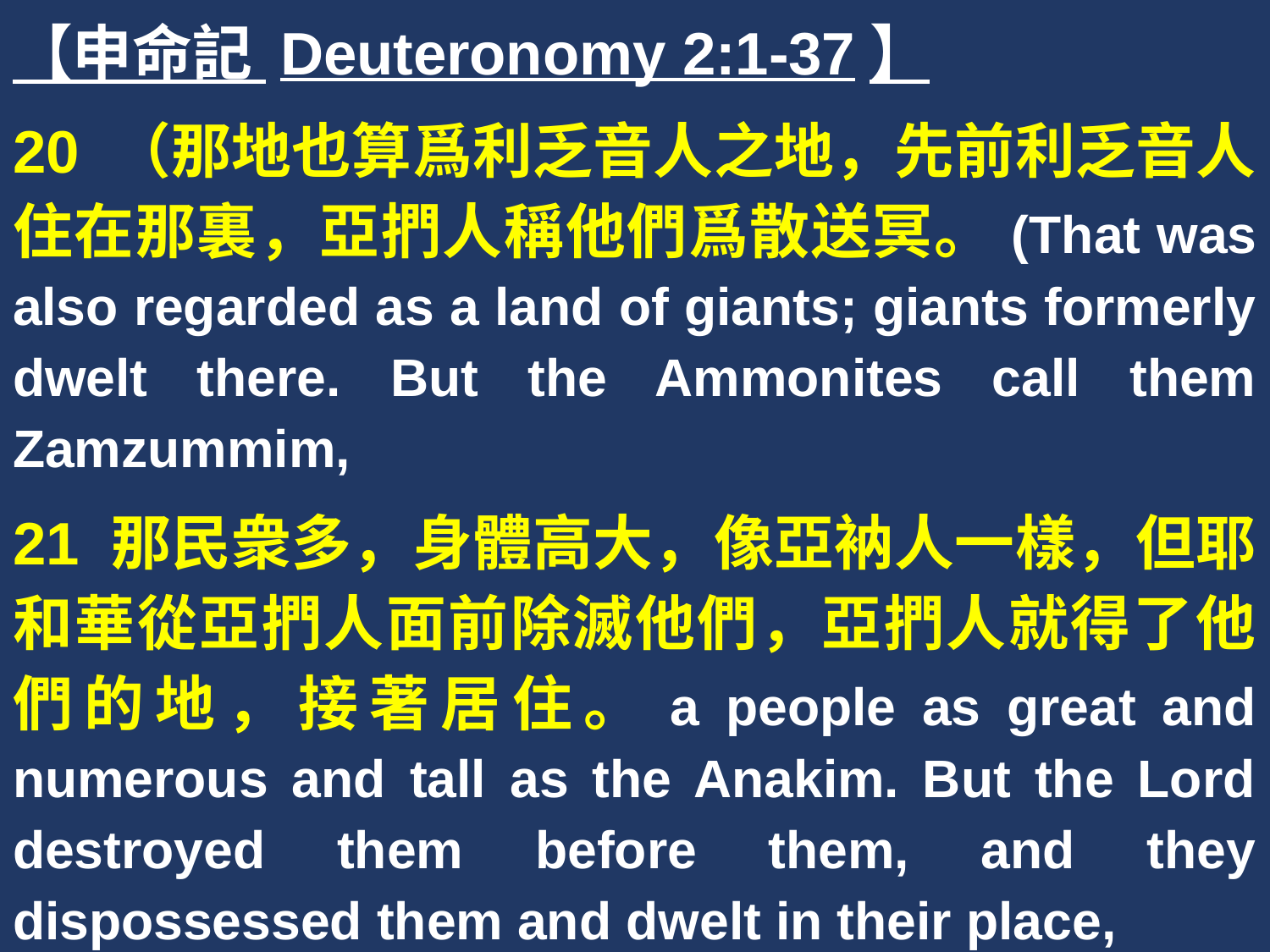

【申命記 Deuteronomy 2:1-37】
20 （那地也算爲利乏音人之地，先前利乏音人住在那裏，亞捫人稱他們爲散送冥。(That was also regarded as a land of giants; giants formerly dwelt there. But the Ammonites call them Zamzummim,
21 那民衆多，身體高大，像亞衲人一樣，但耶和華從亞捫人面前除滅他們，亞捫人就得了他們的地，接著居住。a people as great and numerous and tall as the Anakim. But the Lord destroyed them before them, and they dispossessed them and dwelt in their place,